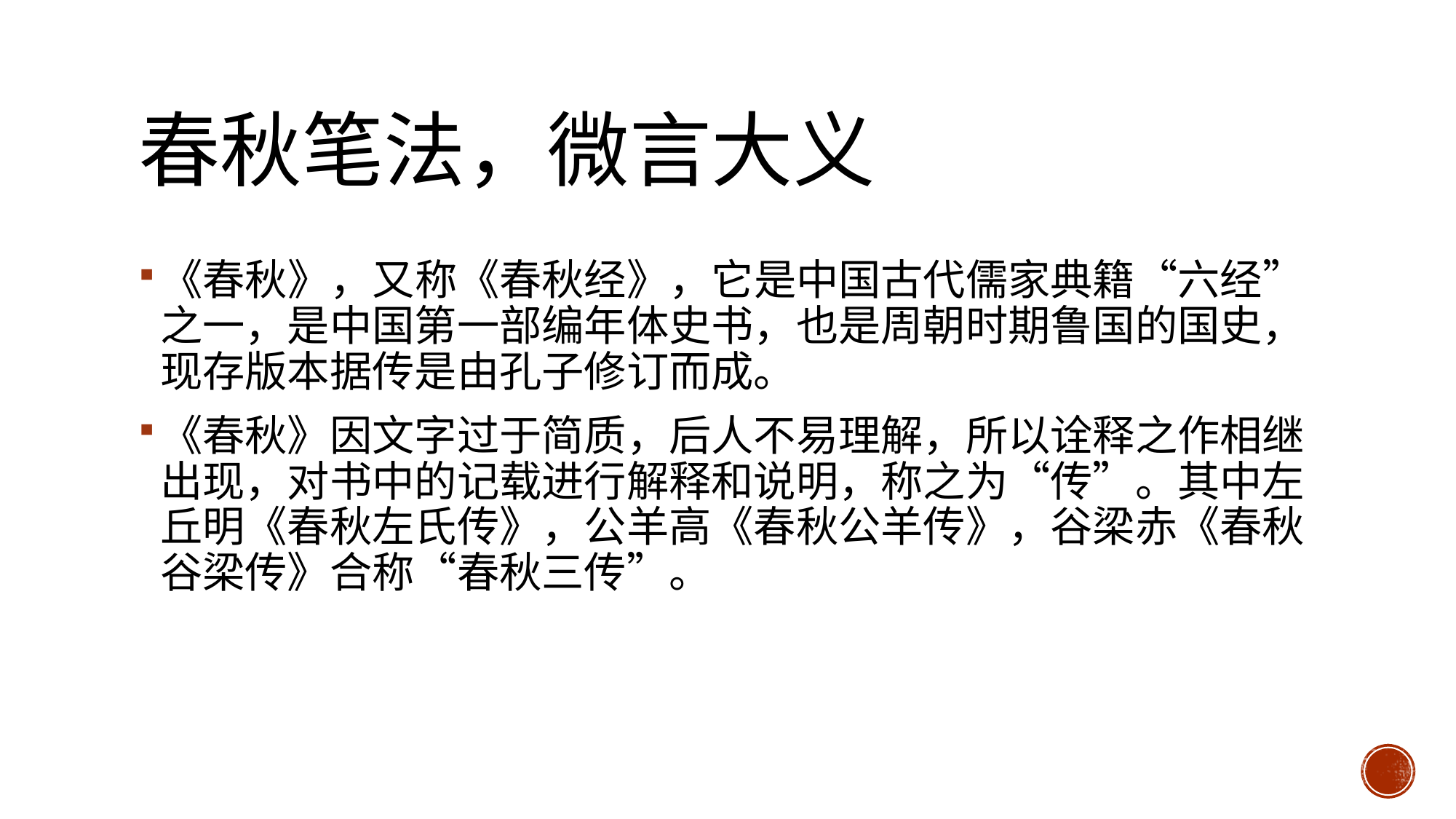

# 春秋笔法，微言大义
《春秋》，又称《春秋经》，它是中国古代儒家典籍“六经”之一，是中国第一部编年体史书，也是周朝时期鲁国的国史，现存版本据传是由孔子修订而成。
《春秋》因文字过于简质，后人不易理解，所以诠释之作相继出现，对书中的记载进行解释和说明，称之为“传”。其中左丘明《春秋左氏传》，公羊高《春秋公羊传》，谷梁赤《春秋谷梁传》合称“春秋三传”。